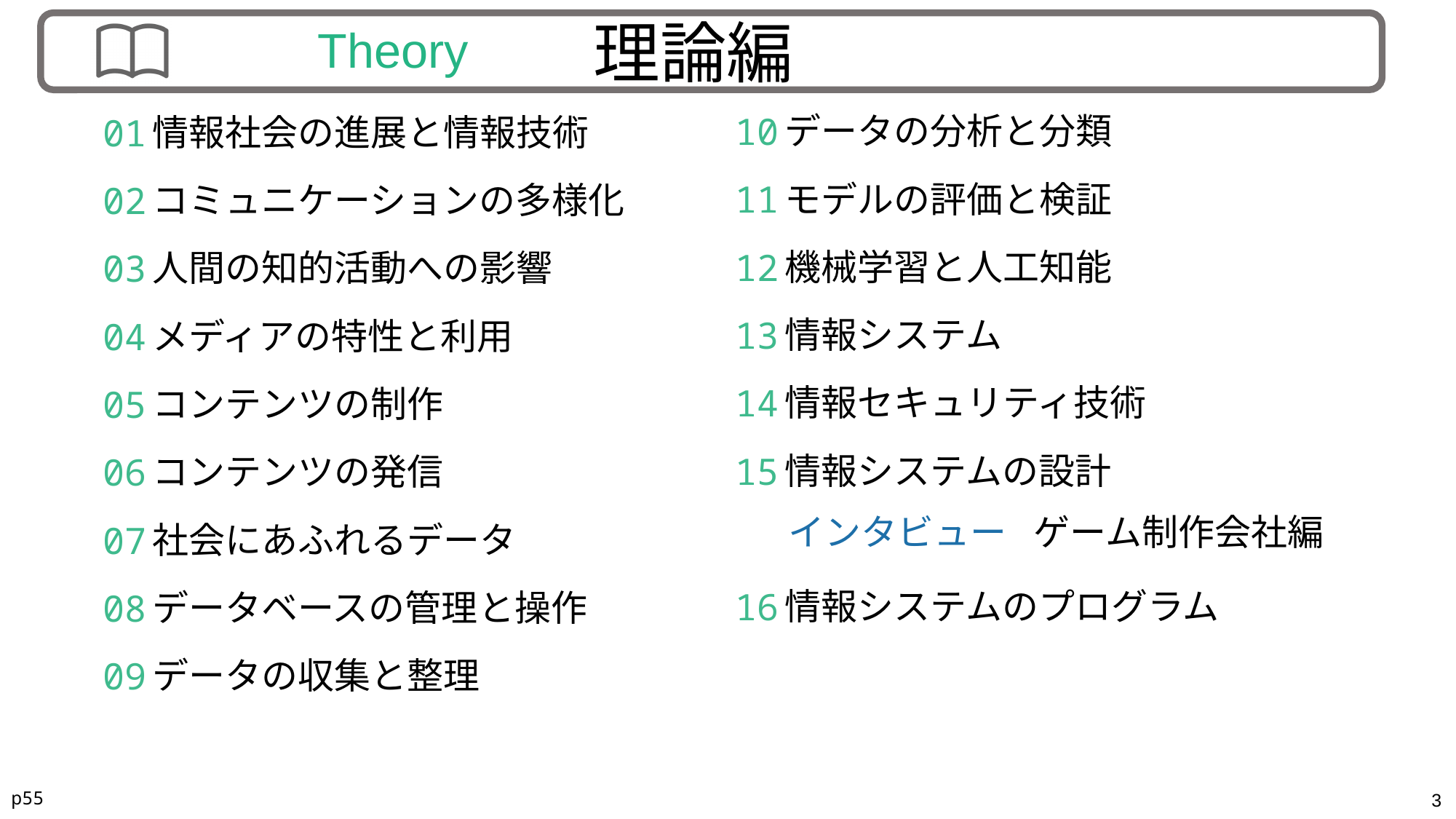

データの分析と分類
10
情報社会の進展と情報技術
01
モデルの評価と検証
11
コミュニケーションの多様化
02
機械学習と人工知能
12
人間の知的活動への影響
03
情報システム
13
メディアの特性と利用
04
情報セキュリティ技術
14
コンテンツの制作
05
情報システムの設計
15
コンテンツの発信
06
インタビュー
ゲーム制作会社編
社会にあふれるデータ
07
情報システムのプログラム
16
データベースの管理と操作
08
データの収集と整理
09
p55
3